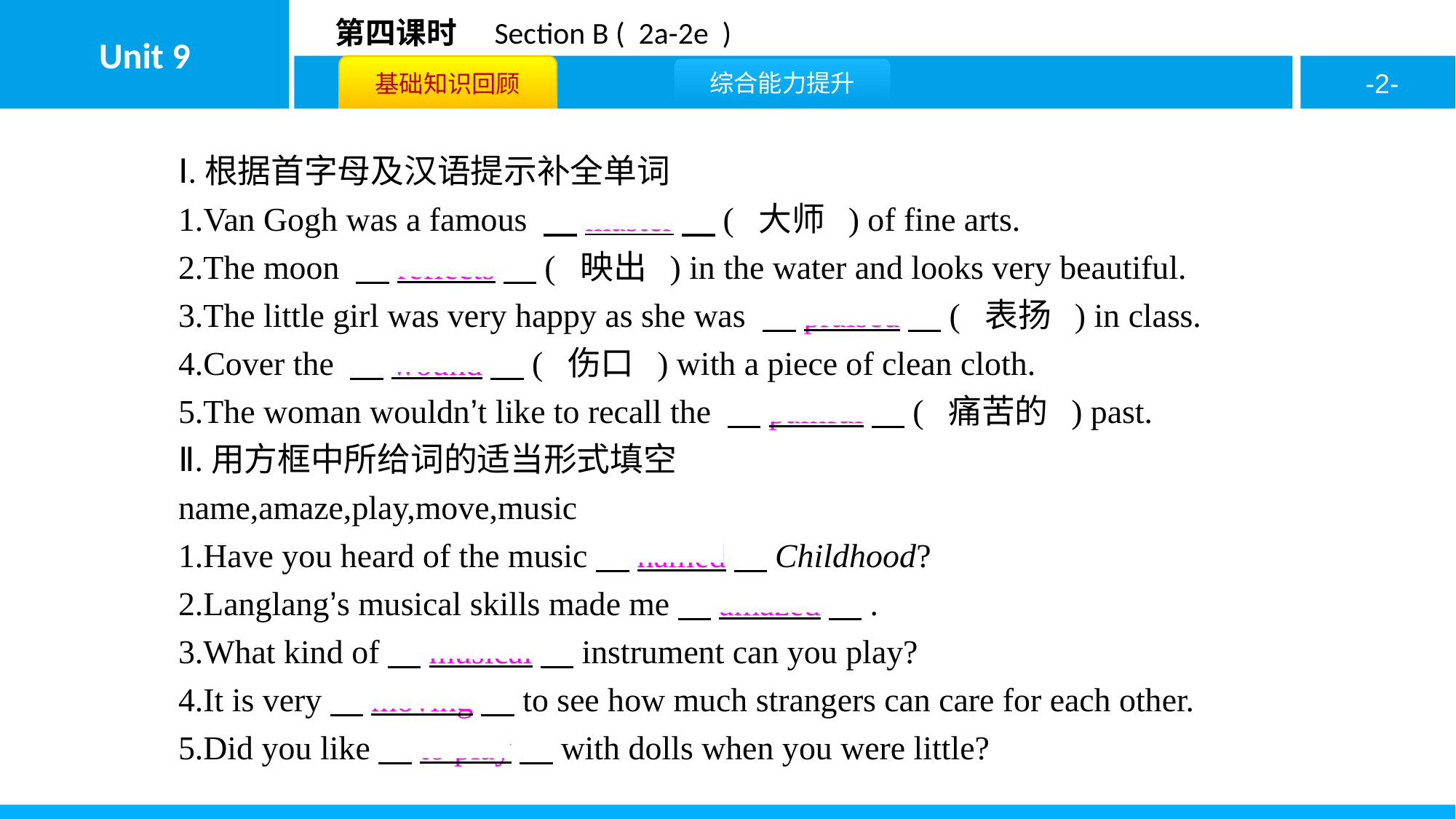

Ⅰ.根据首字母及汉语提示补全单词
1.Van Gogh was a famous 　master　(  大师  ) of fine arts.
2.The moon 　reflects　(  映出  ) in the water and looks very beautiful.
3.The little girl was very happy as she was 　praised　(  表扬  ) in class.
4.Cover the 　wound　(  伤口  ) with a piece of clean cloth.
5.The woman wouldn’t like to recall the 　painful　(  痛苦的  ) past.
Ⅱ.用方框中所给词的适当形式填空
name,amaze,play,move,music
1.Have you heard of the music　named　Childhood?
2.Langlang’s musical skills made me　amazed　.
3.What kind of　musical　instrument can you play?
4.It is very　moving　to see how much strangers can care for each other.
5.Did you like　to play　with dolls when you were little?